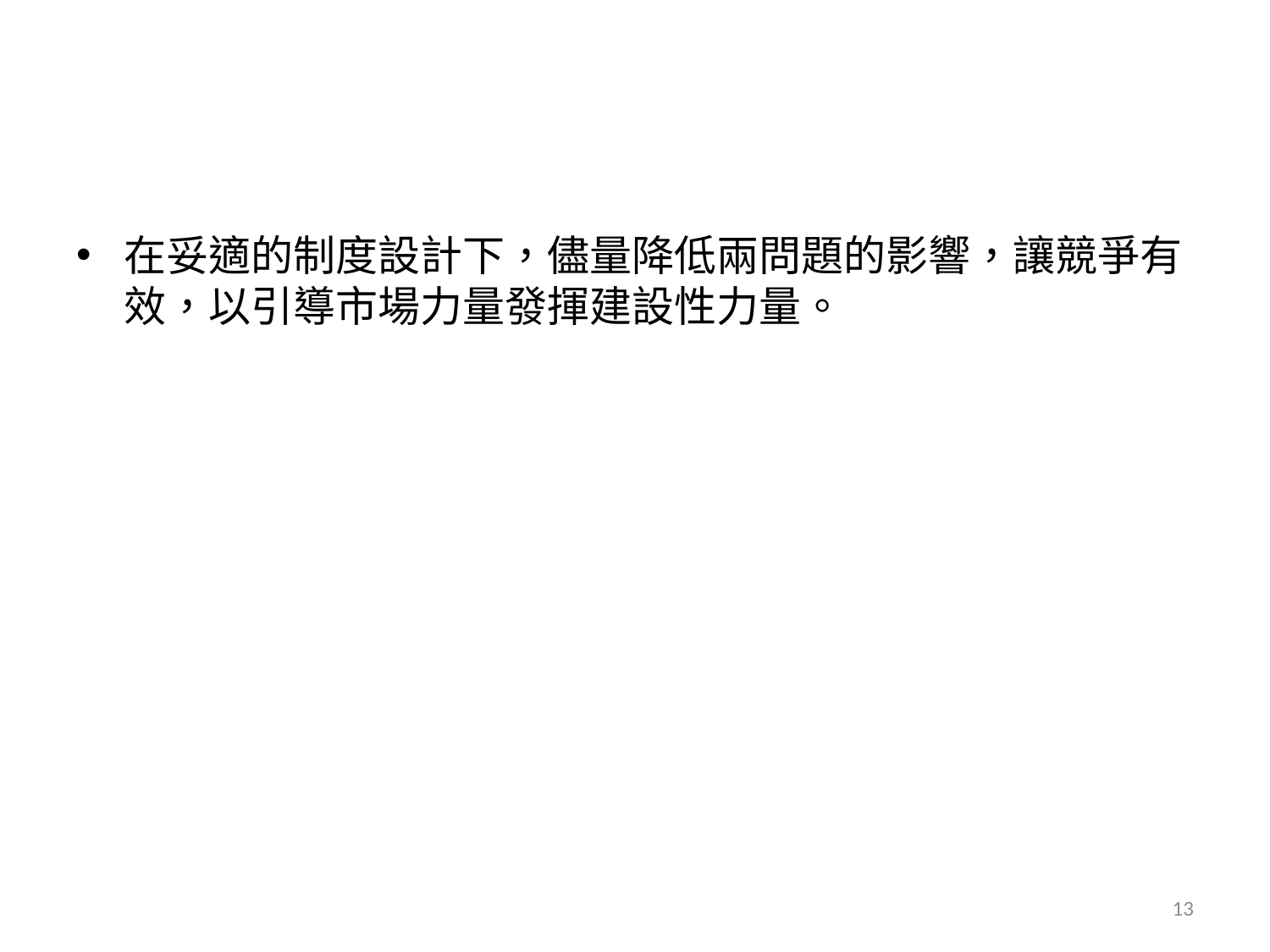

#
在妥適的制度設計下，儘量降低兩問題的影響，讓競爭有效，以引導市場力量發揮建設性力量。

13